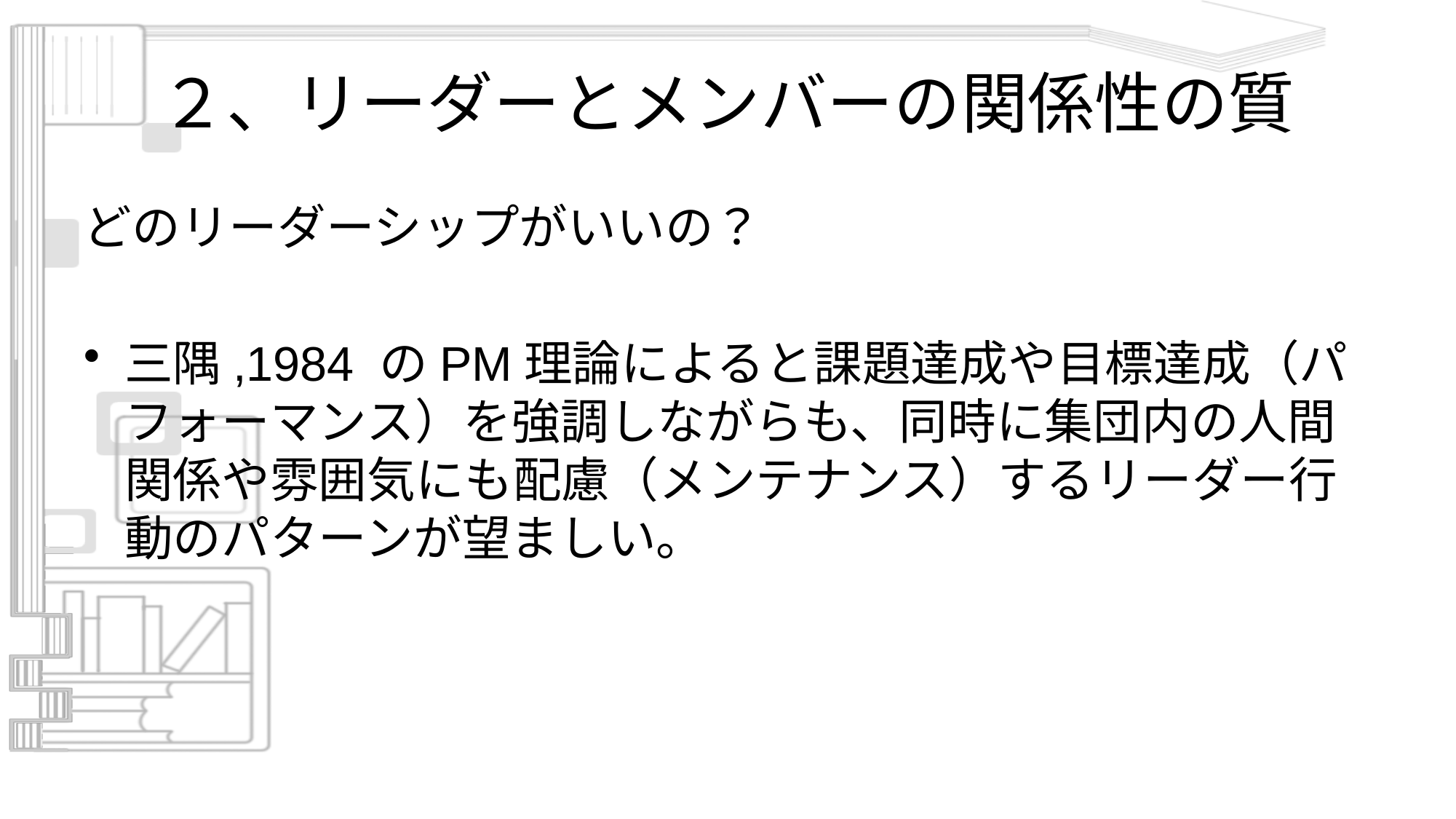

# ２、リーダーとメンバーの関係性の質
どのリーダーシップがいいの？

三隅,1984 のPM理論によると課題達成や目標達成（パフォーマンス）を強調しながらも、同時に集団内の人間関係や雰囲気にも配慮（メンテナンス）するリーダー行動のパターンが望ましい。